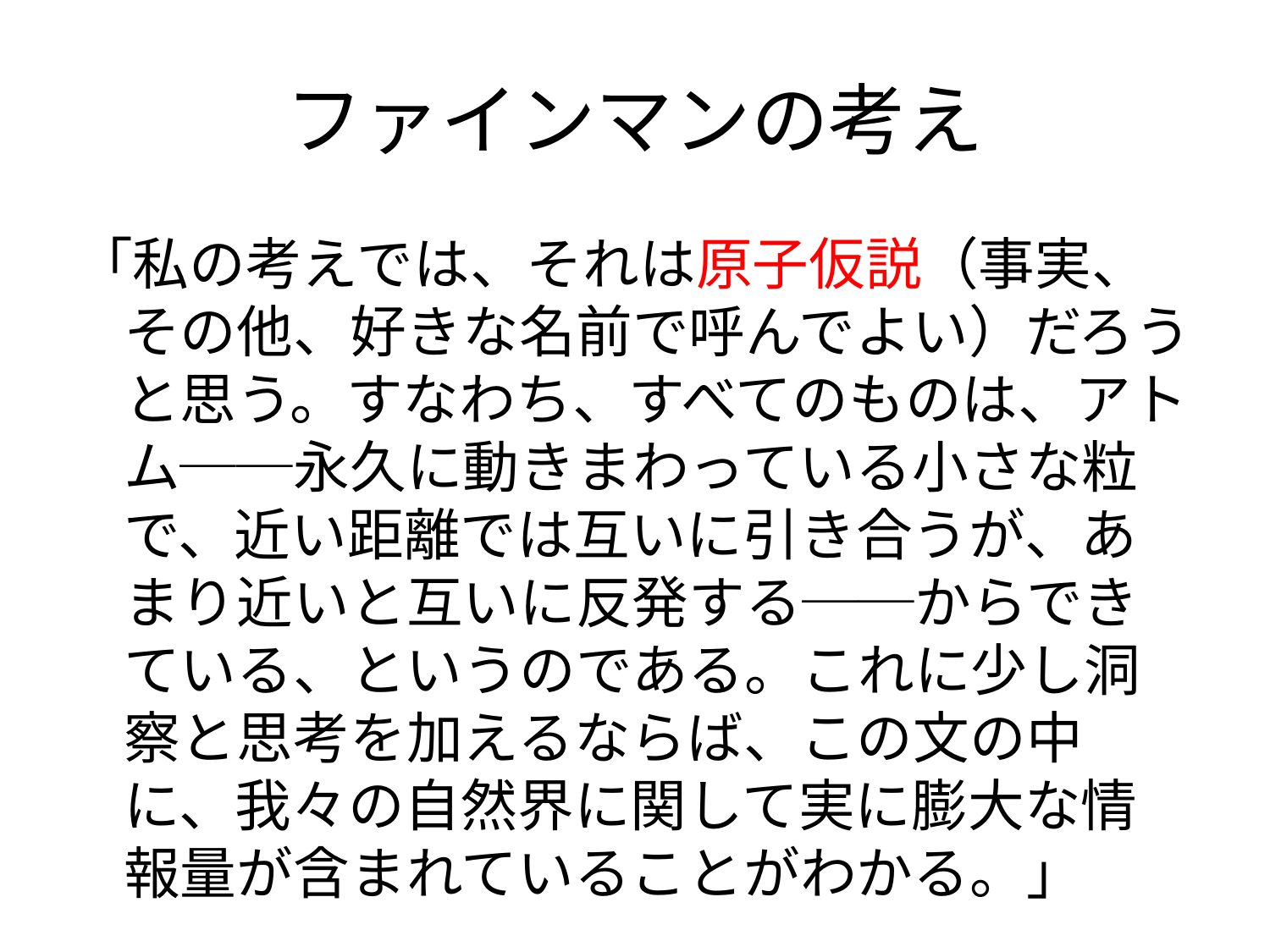

# ファインマンの考え
「私の考えでは、それは原子仮説（事実、その他、好きな名前で呼んでよい）だろうと思う。すなわち、すべてのものは、アトム──永久に動きまわっている小さな粒で、近い距離では互いに引き合うが、あまり近いと互いに反発する──からできている、というのである。これに少し洞察と思考を加えるならば、この文の中に、我々の自然界に関して実に膨大な情報量が含まれていることがわかる。」